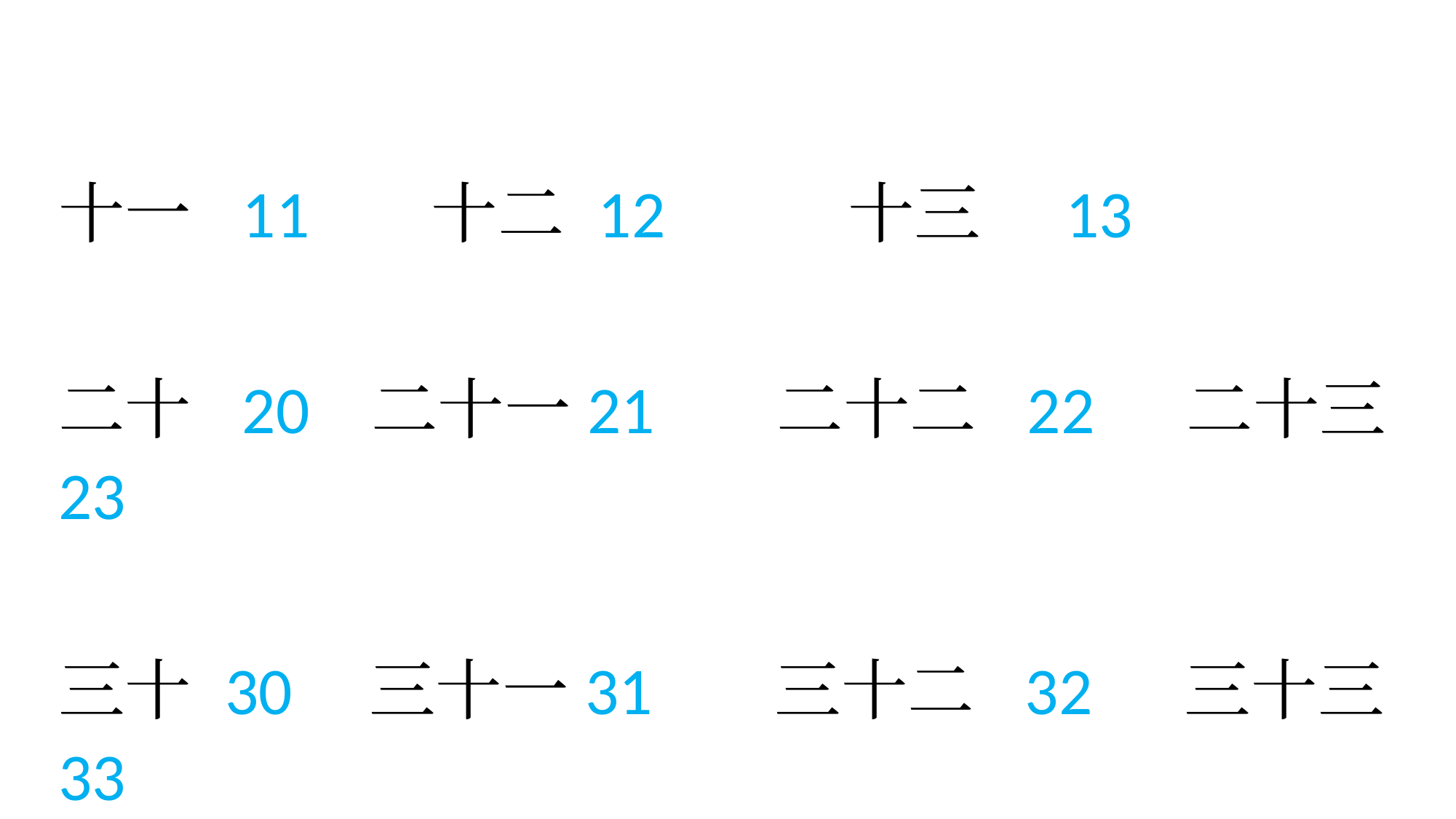

十一  11       十二 12           十三    13

二十  20   二十一21       二十二  22     二十三 23

三十 30    三十一31       三十二  32     三十三  33